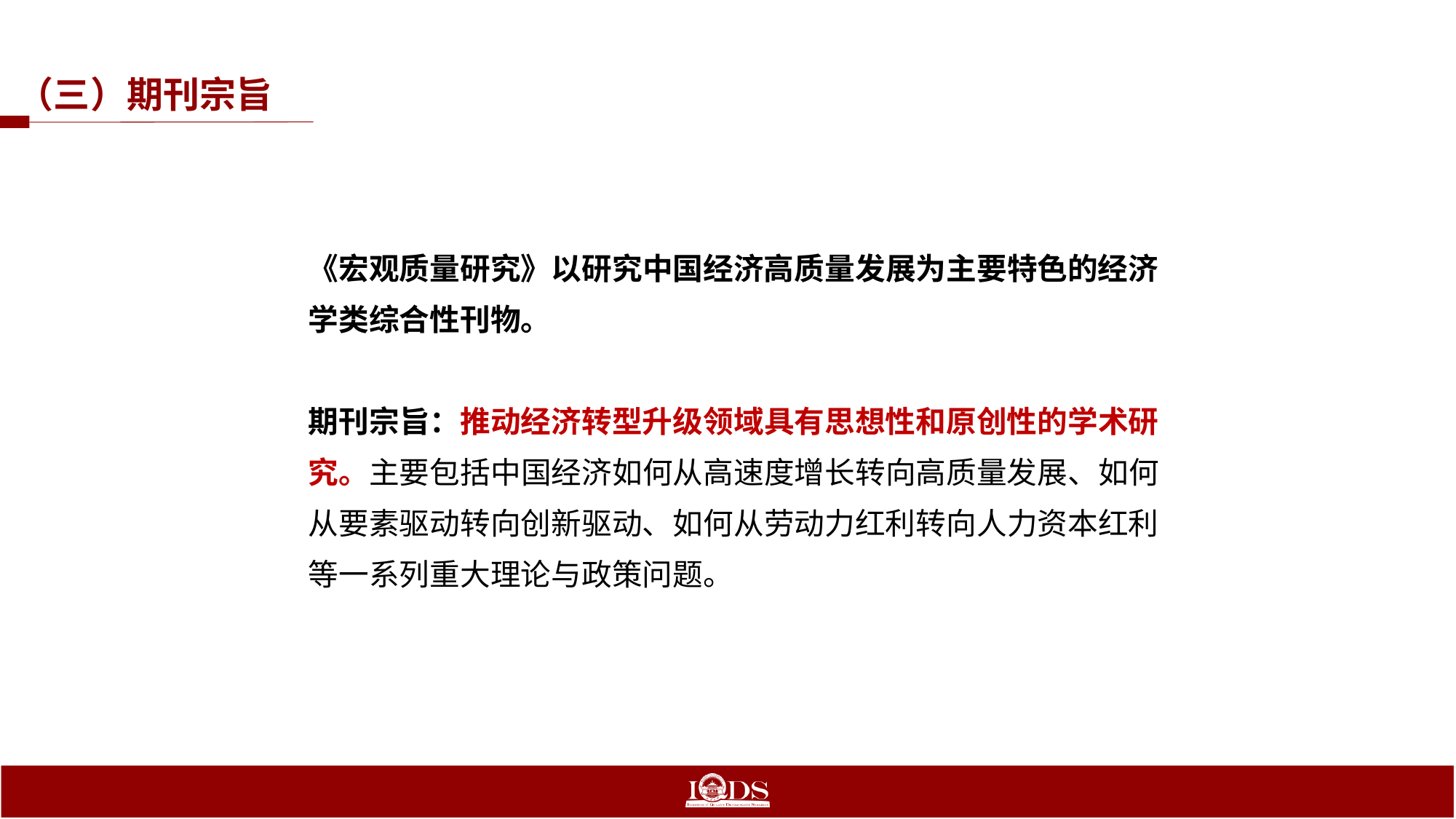

（三）期刊宗旨

《宏观质量研究》以研究中国经济高质量发展为主要特色的经济学类综合性刊物。

期刊宗旨：推动经济转型升级领域具有思想性和原创性的学术研究。主要包括中国经济如何从高速度增长转向高质量发展、如何从要素驱动转向创新驱动、如何从劳动力红利转向人力资本红利等一系列重大理论与政策问题。